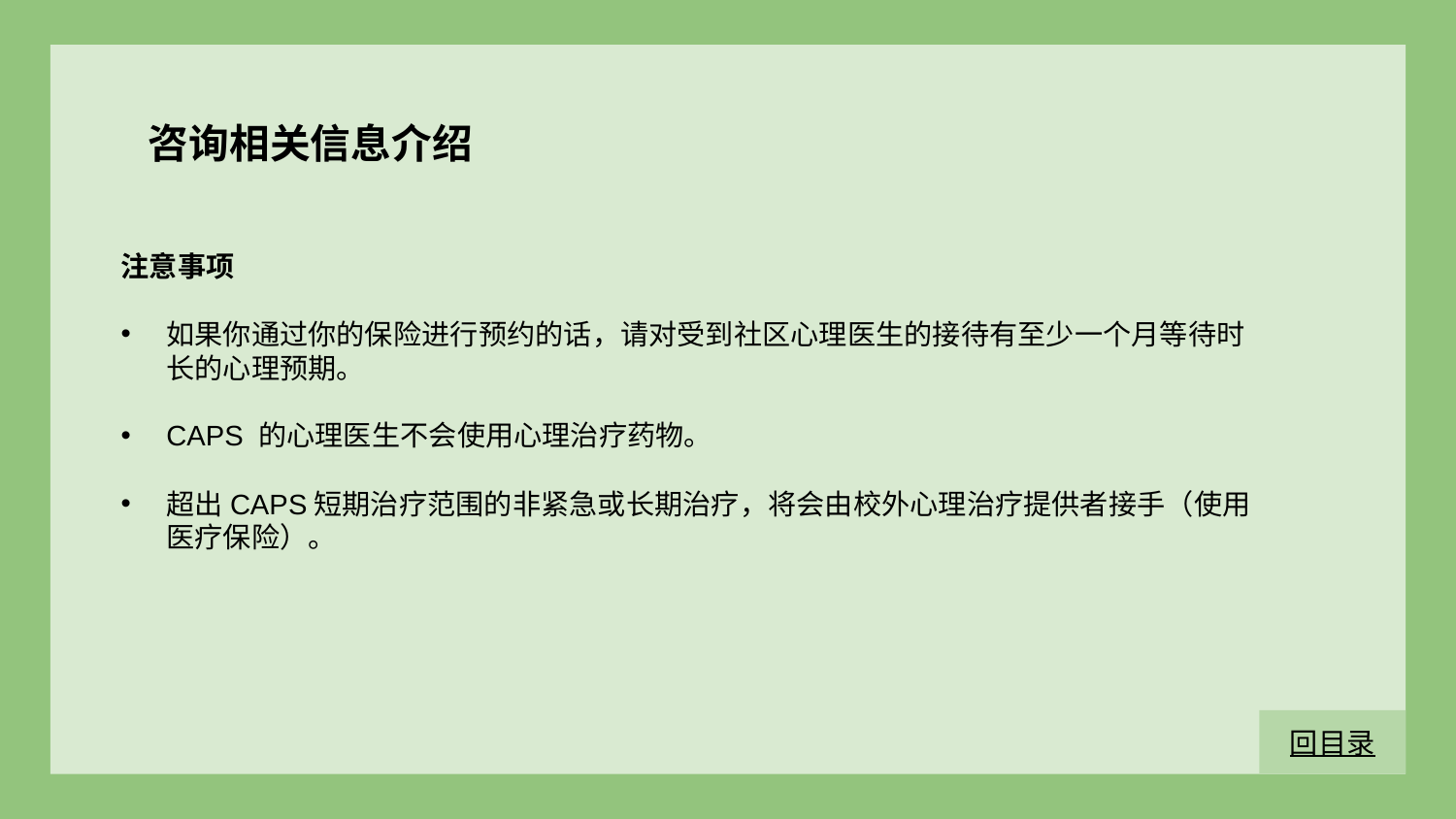

咨询相关信息介绍
注意事项

如果你通过你的保险进行预约的话，请对受到社区心理医生的接待有至少一个月等待时长的心理预期。

CAPS 的心理医生不会使用心理治疗药物。

超出CAPS短期治疗范围的非紧急或长期治疗，将会由校外心理治疗提供者接手（使用医疗保险）。
回目录